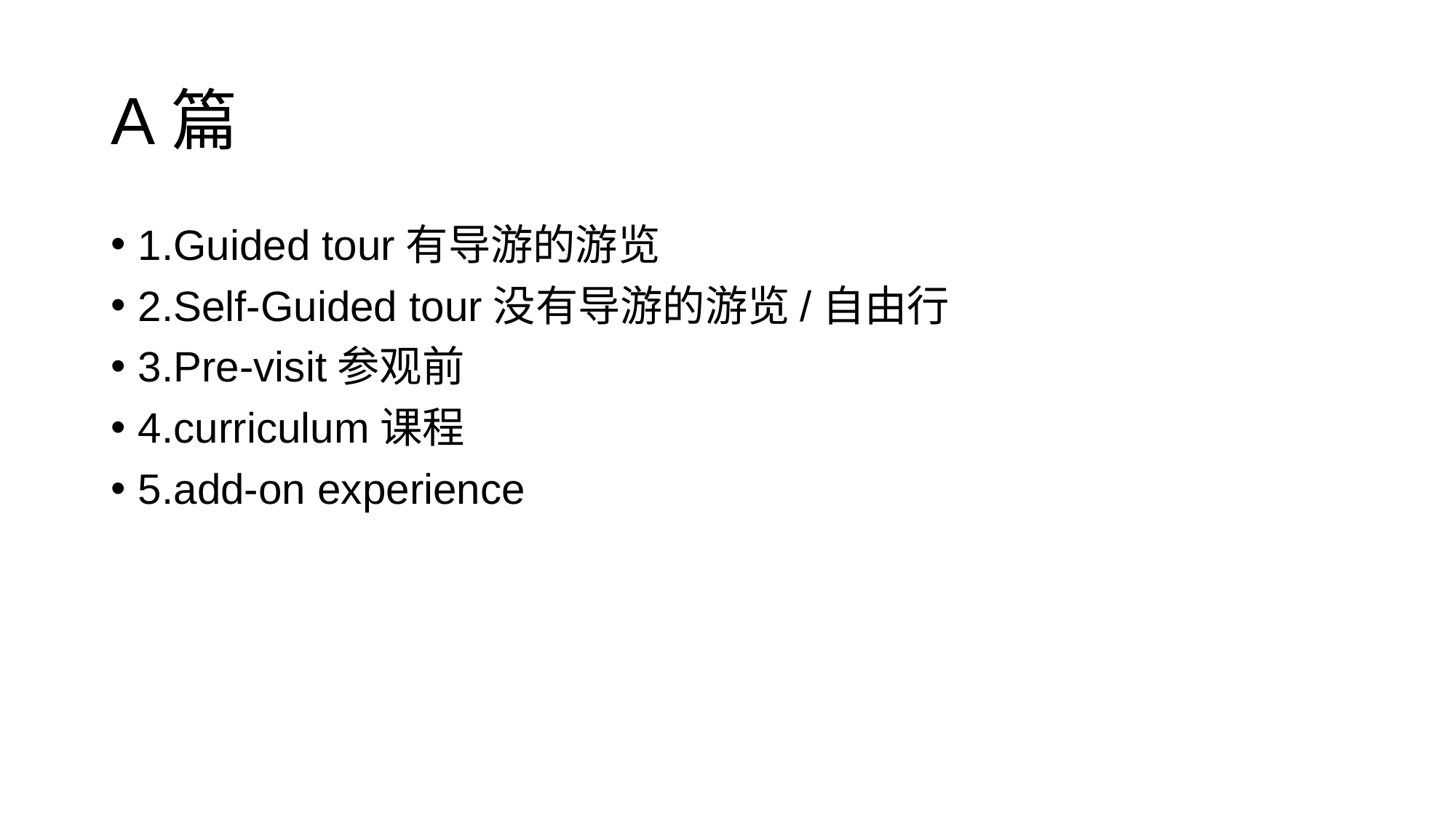

# A篇
1.Guided tour有导游的游览
2.Self-Guided tour没有导游的游览/自由行
3.Pre-visit参观前
4.curriculum课程
5.add-on experience